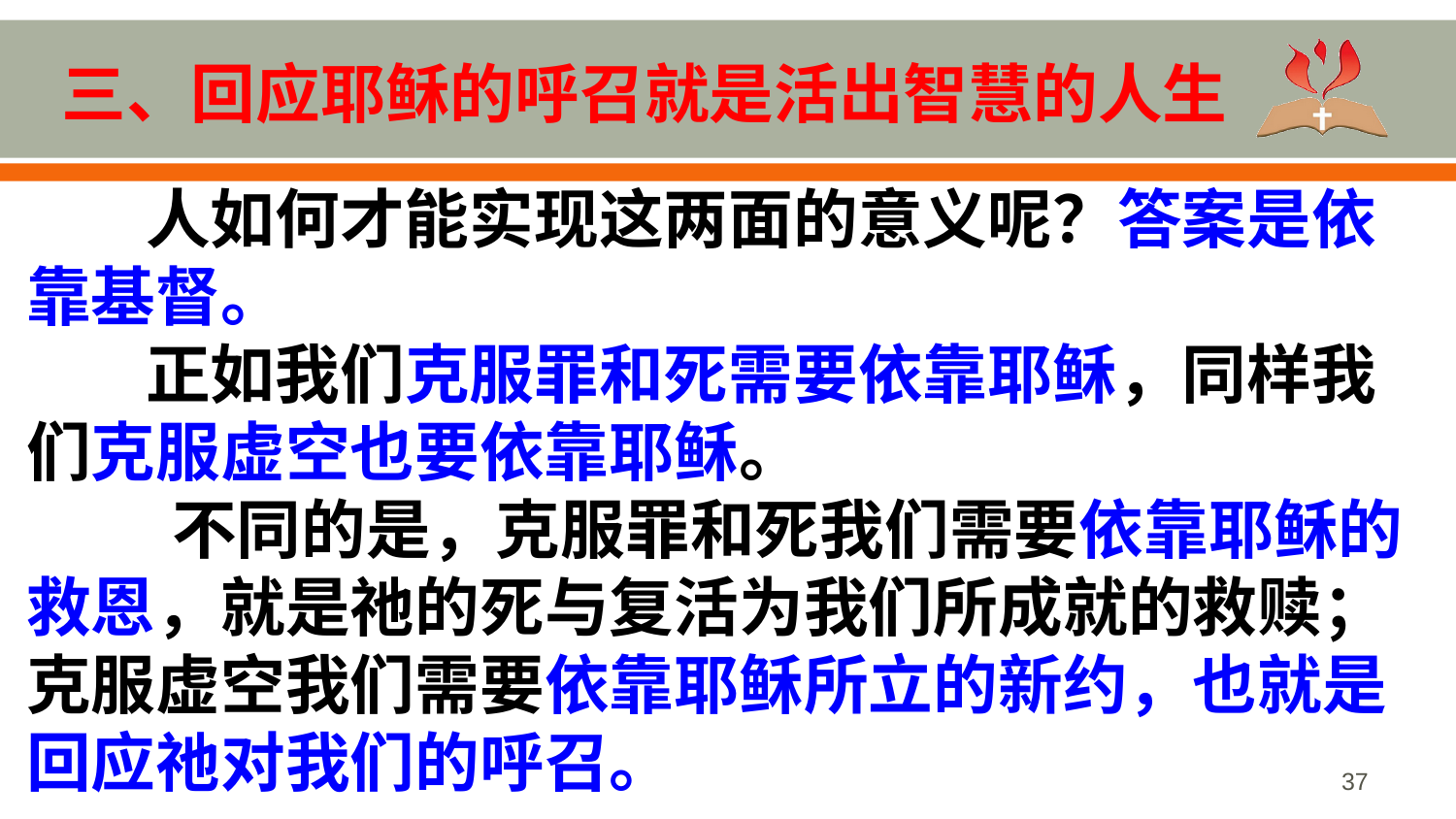

# 三、回应耶稣的呼召就是活出智慧的人生

       人如何才能实现这两面的意义呢？答案是依靠基督。
       正如我们克服罪和死需要依靠耶稣，同样我们克服虚空也要依靠耶稣。
       	不同的是，克服罪和死我们需要依靠耶稣的救恩，就是祂的死与复活为我们所成就的救赎；克服虚空我们需要依靠耶稣所立的新约，也就是回应祂对我们的呼召。

37